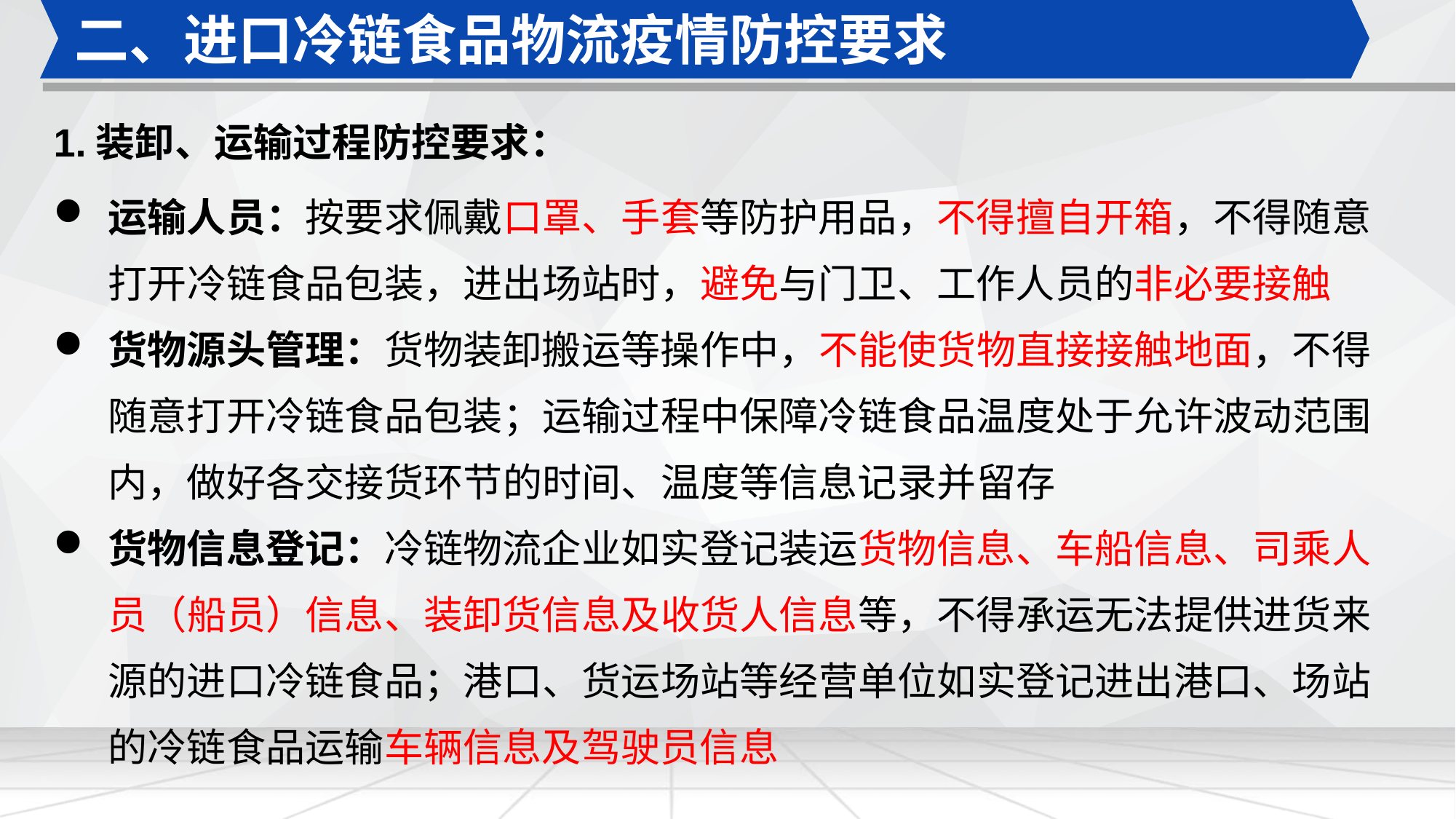

二、进口冷链食品物流疫情防控要求

1.装卸、运输过程防控要求：
运输人员：按要求佩戴口罩、手套等防护用品，不得擅自开箱，不得随意打开冷链食品包装，进出场站时，避免与门卫、工作人员的非必要接触
货物源头管理：货物装卸搬运等操作中，不能使货物直接接触地面，不得随意打开冷链食品包装；运输过程中保障冷链食品温度处于允许波动范围内，做好各交接货环节的时间、温度等信息记录并留存
货物信息登记：冷链物流企业如实登记装运货物信息、车船信息、司乘人员（船员）信息、装卸货信息及收货人信息等，不得承运无法提供进货来源的进口冷链食品；港口、货运场站等经营单位如实登记进出港口、场站的冷链食品运输车辆信息及驾驶员信息